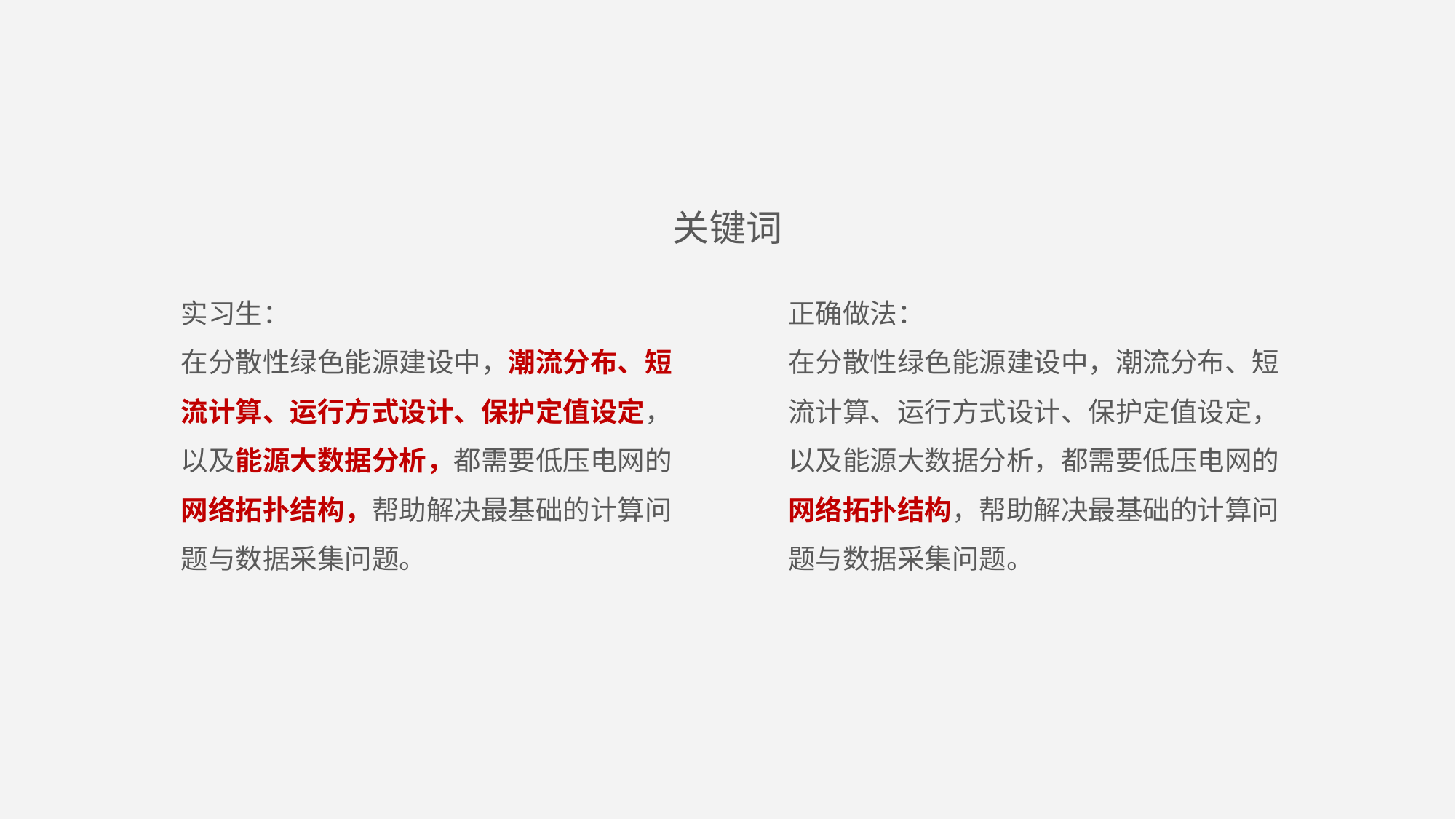

关键词
实习生：
在分散性绿色能源建设中，潮流分布、短流计算、运行方式设计、保护定值设定，以及能源大数据分析，都需要低压电网的网络拓扑结构，帮助解决最基础的计算问题与数据采集问题。
正确做法：
在分散性绿色能源建设中，潮流分布、短流计算、运行方式设计、保护定值设定，以及能源大数据分析，都需要低压电网的网络拓扑结构，帮助解决最基础的计算问题与数据采集问题。